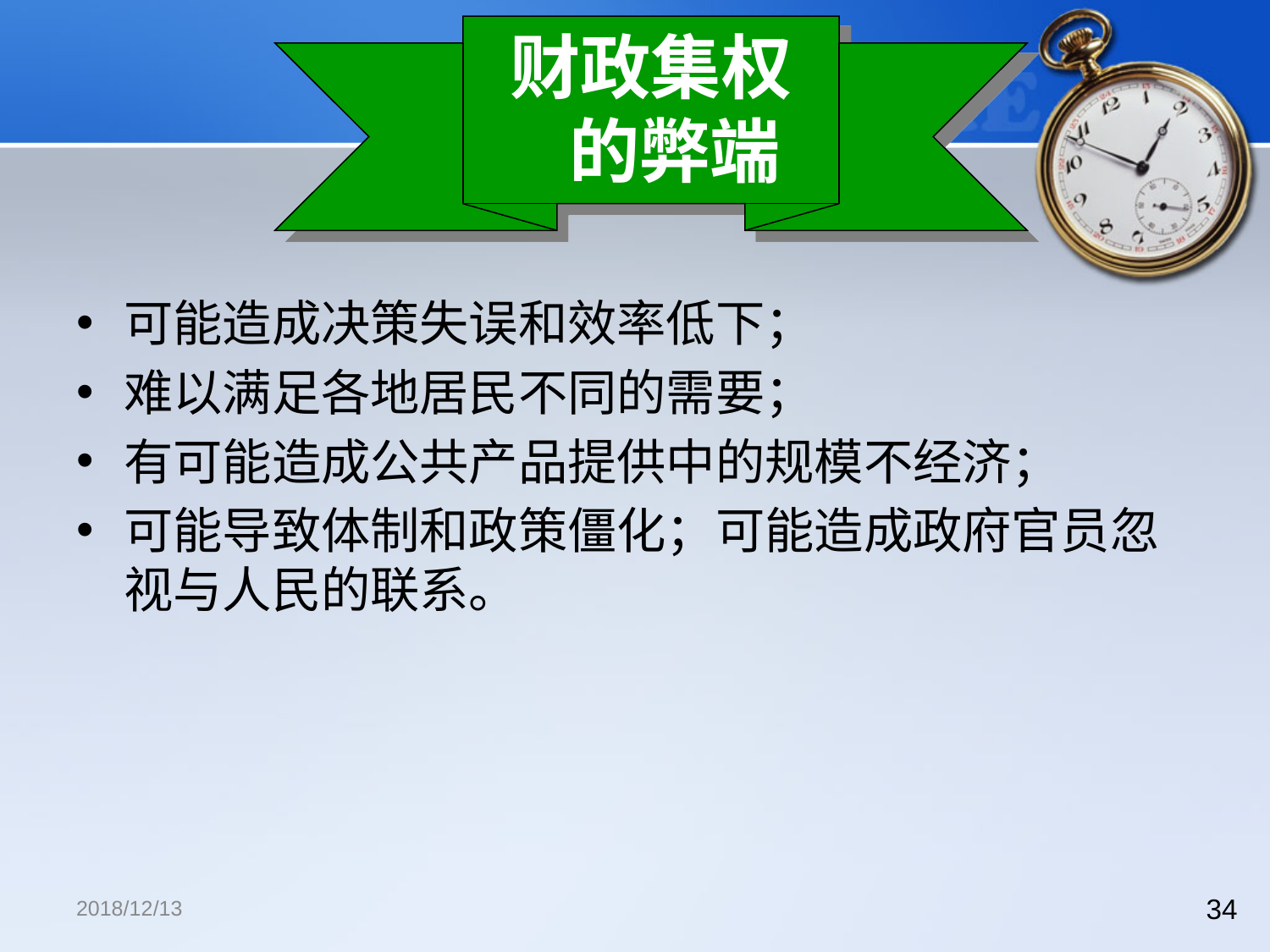

财政集权的弊端
可能造成决策失误和效率低下；
难以满足各地居民不同的需要；
有可能造成公共产品提供中的规模不经济；
可能导致体制和政策僵化；可能造成政府官员忽视与人民的联系。
2018/12/13
34